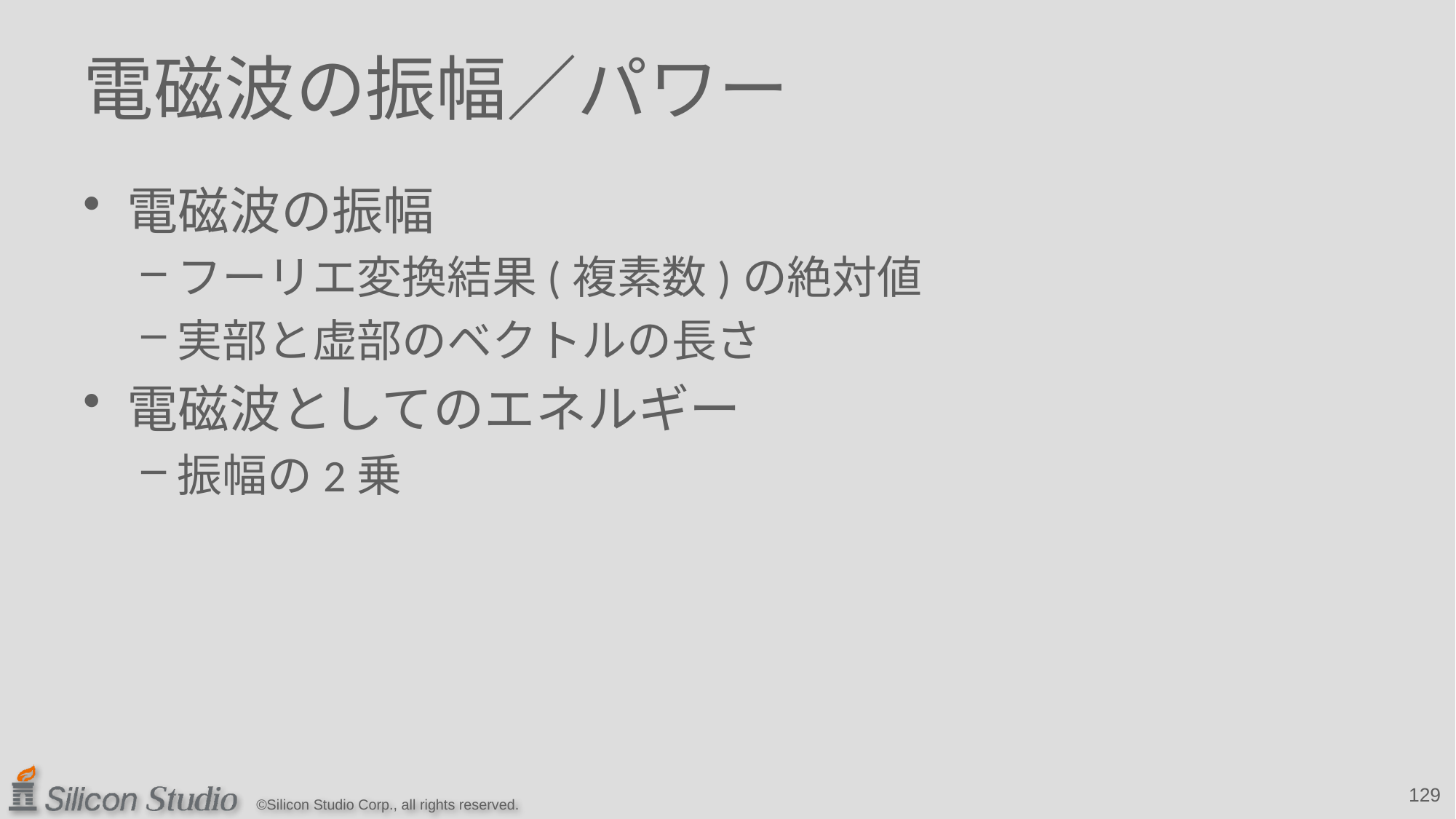

# 電磁波の振幅／パワー
電磁波の振幅
フーリエ変換結果(複素数)の絶対値
実部と虚部のベクトルの長さ
電磁波としてのエネルギー
振幅の2乗
129